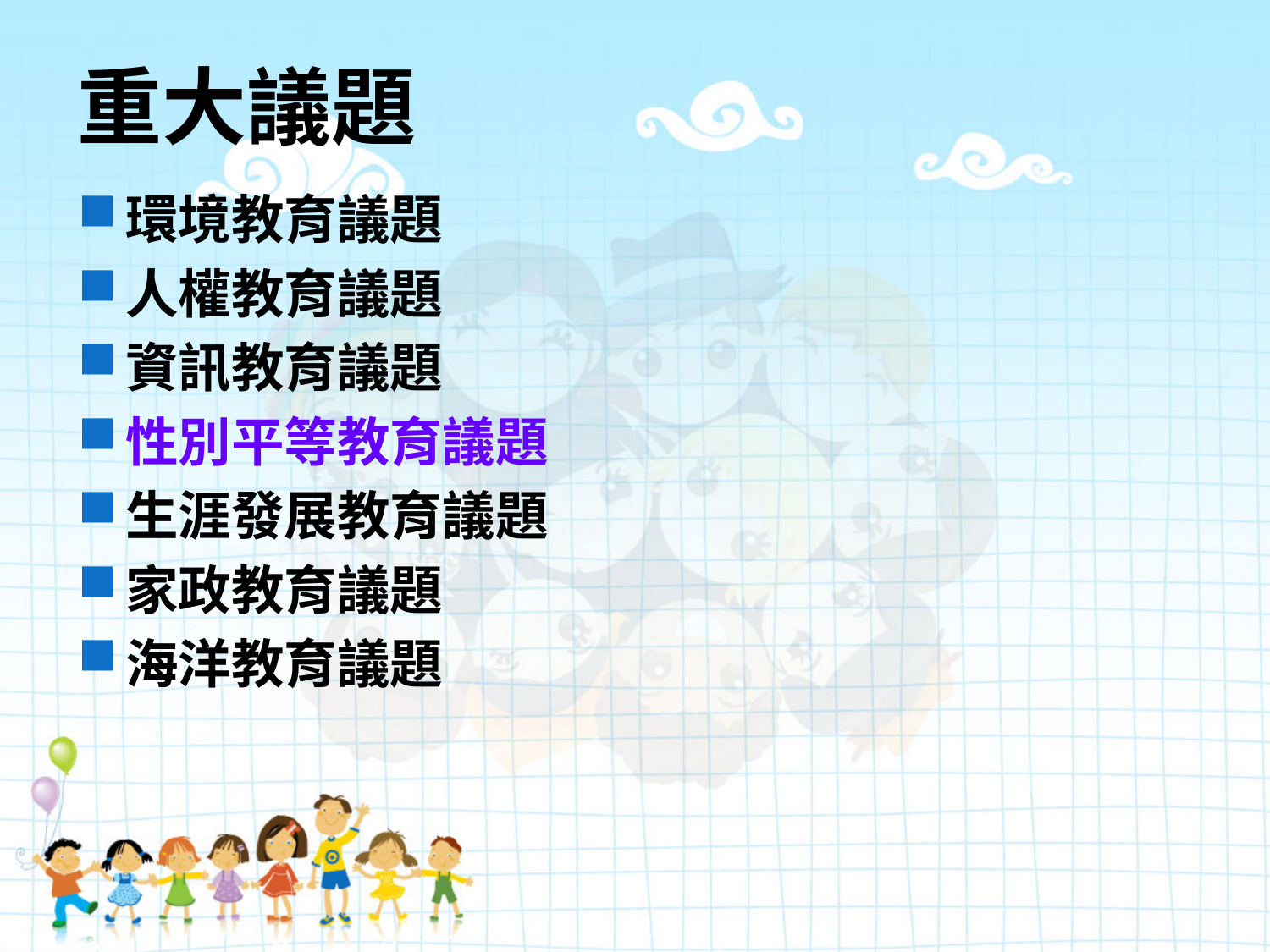

# 重大議題
環境教育議題
人權教育議題
資訊教育議題
性別平等教育議題
生涯發展教育議題
家政教育議題
海洋教育議題